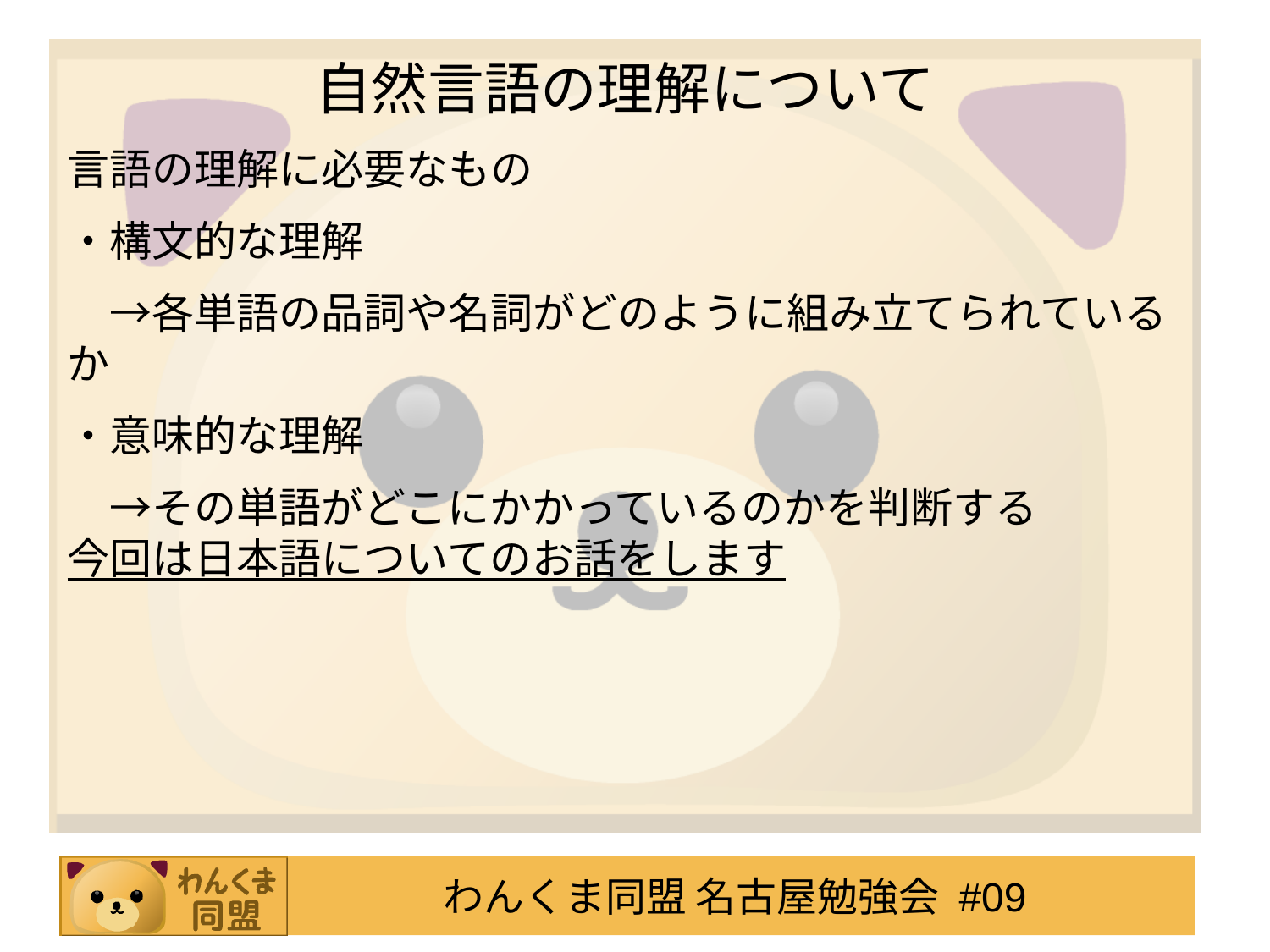

自然言語の理解について
言語の理解に必要なもの
・構文的な理解
　→各単語の品詞や名詞がどのように組み立てられているか
・意味的な理解
　→その単語がどこにかかっているのかを判断する
今回は日本語についてのお話をします